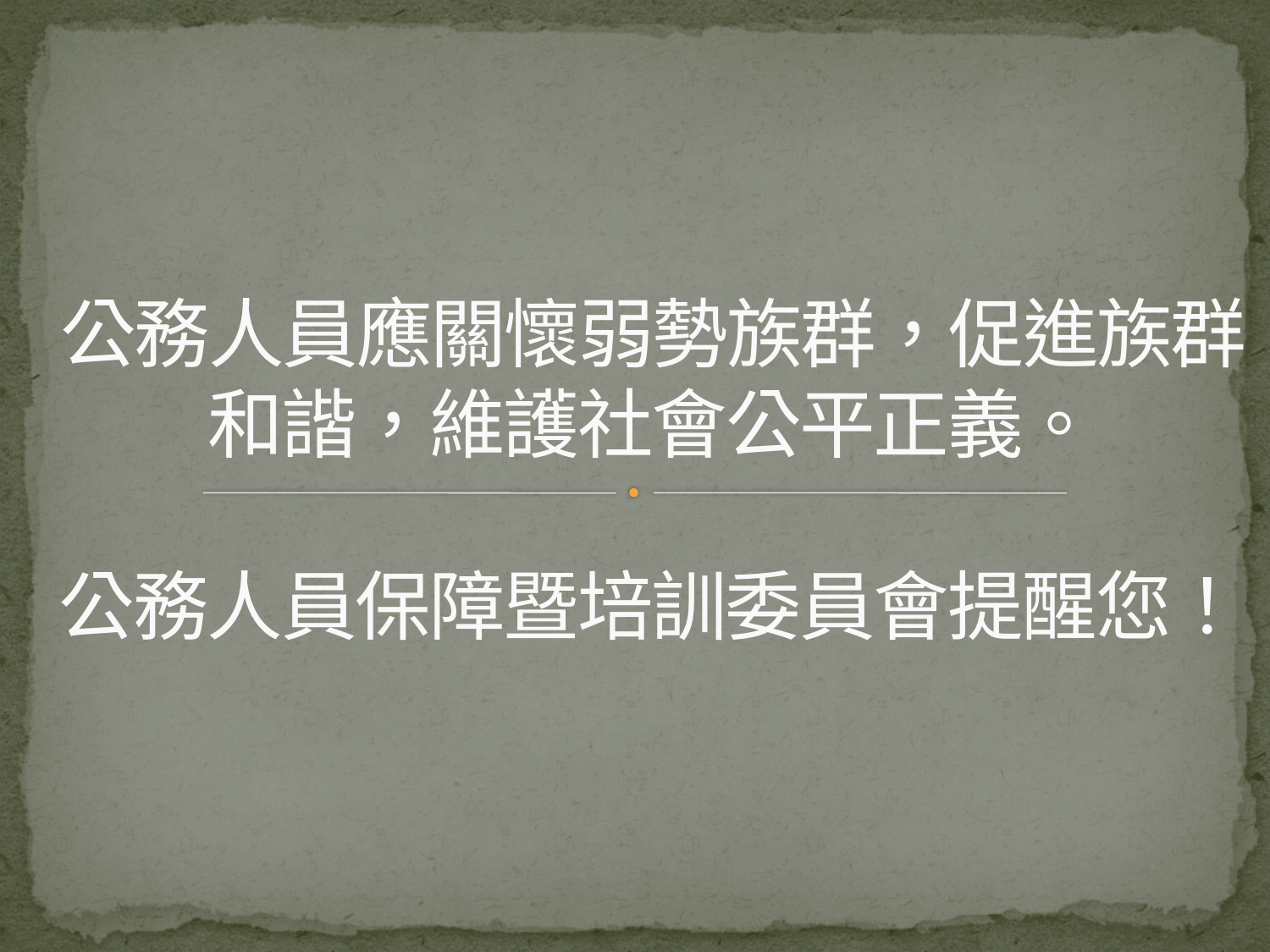

# 公務人員應關懷弱勢族群，促進族群和諧，維護社會公平正義。 公務人員保障暨培訓委員會提醒您！